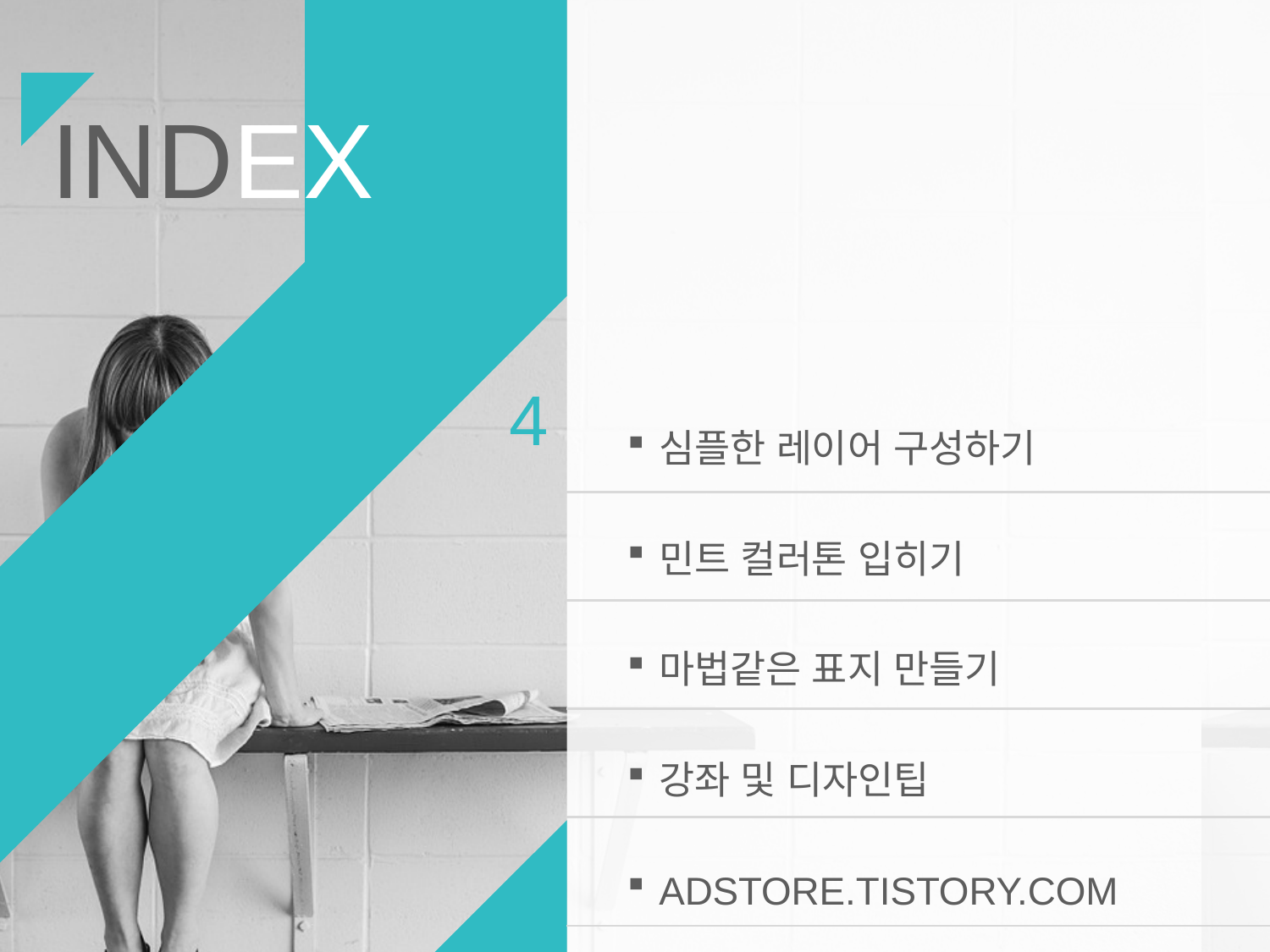

# INDEX
심플한 레이어 구성하기
민트 컬러톤 입히기
마법같은 표지 만들기
강좌 및 디자인팁
ADSTORE.TISTORY.COM
4
ADSTORE.TISTORY.COM